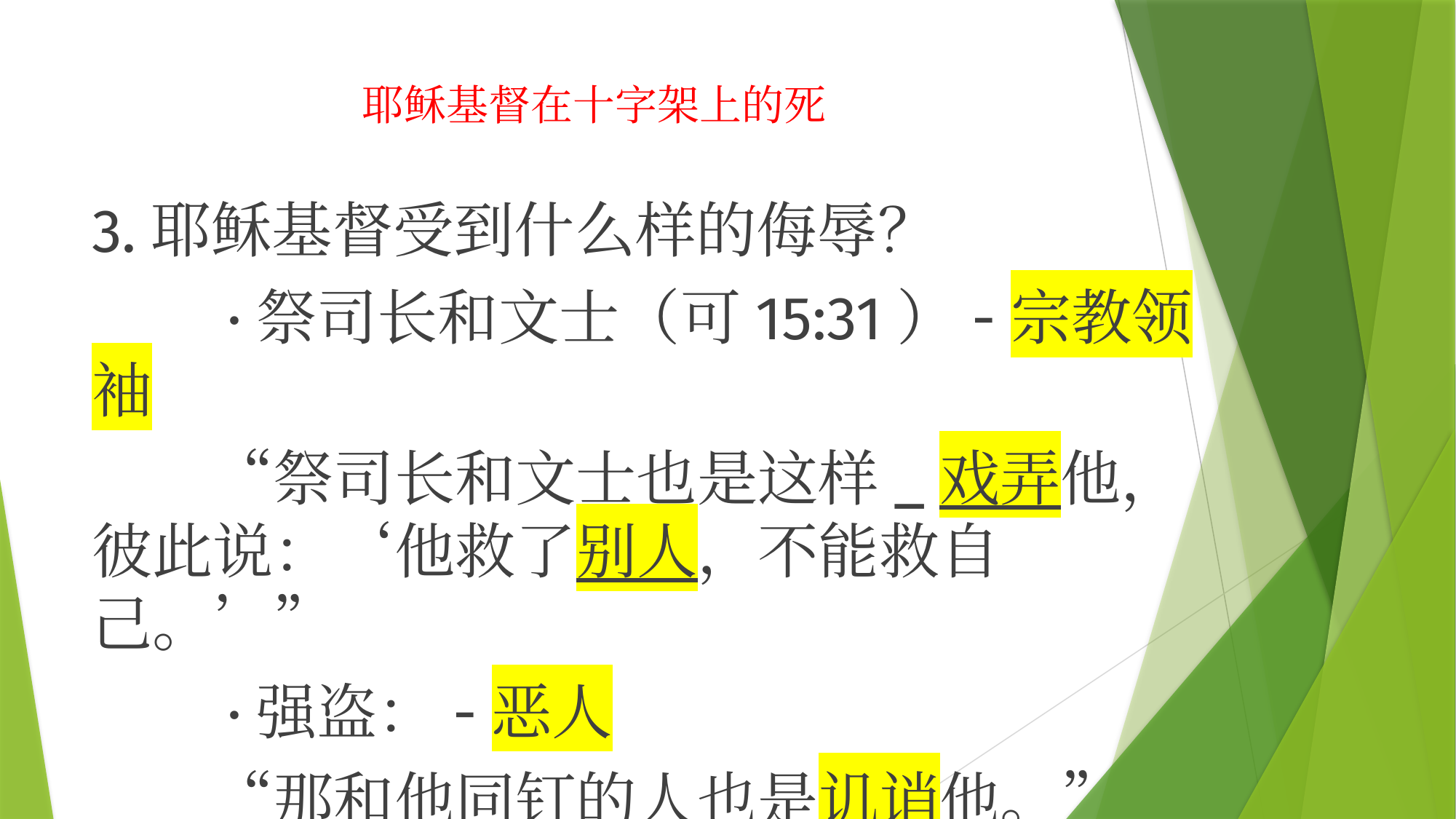

# 耶稣基督在十字架上的死
3.耶稣基督受到什么样的侮辱？
　　·祭司长和文士（可15:31）-宗教领袖
　　“祭司长和文士也是这样_戏弄他，彼此说：‘他救了别人，不能救自己。’”
　　·强盗：-恶人
　　“那和他同钉的人也是讥诮他。”（可15:32）